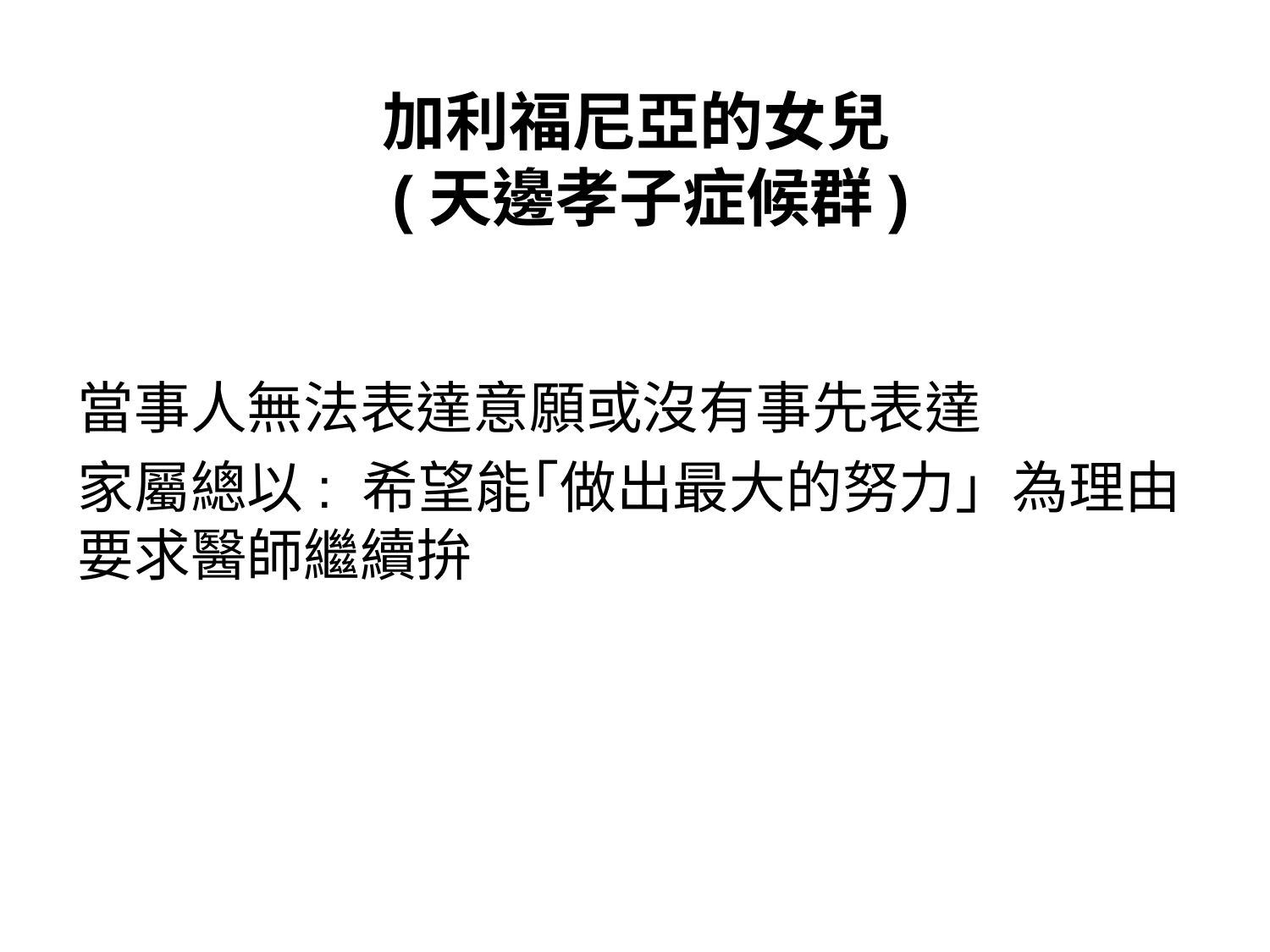

# 加利福尼亞的女兒 (天邊孝子症候群)
當事人無法表達意願或沒有事先表達
家屬總以: 希望能｢做出最大的努力」為理由要求醫師繼續拚